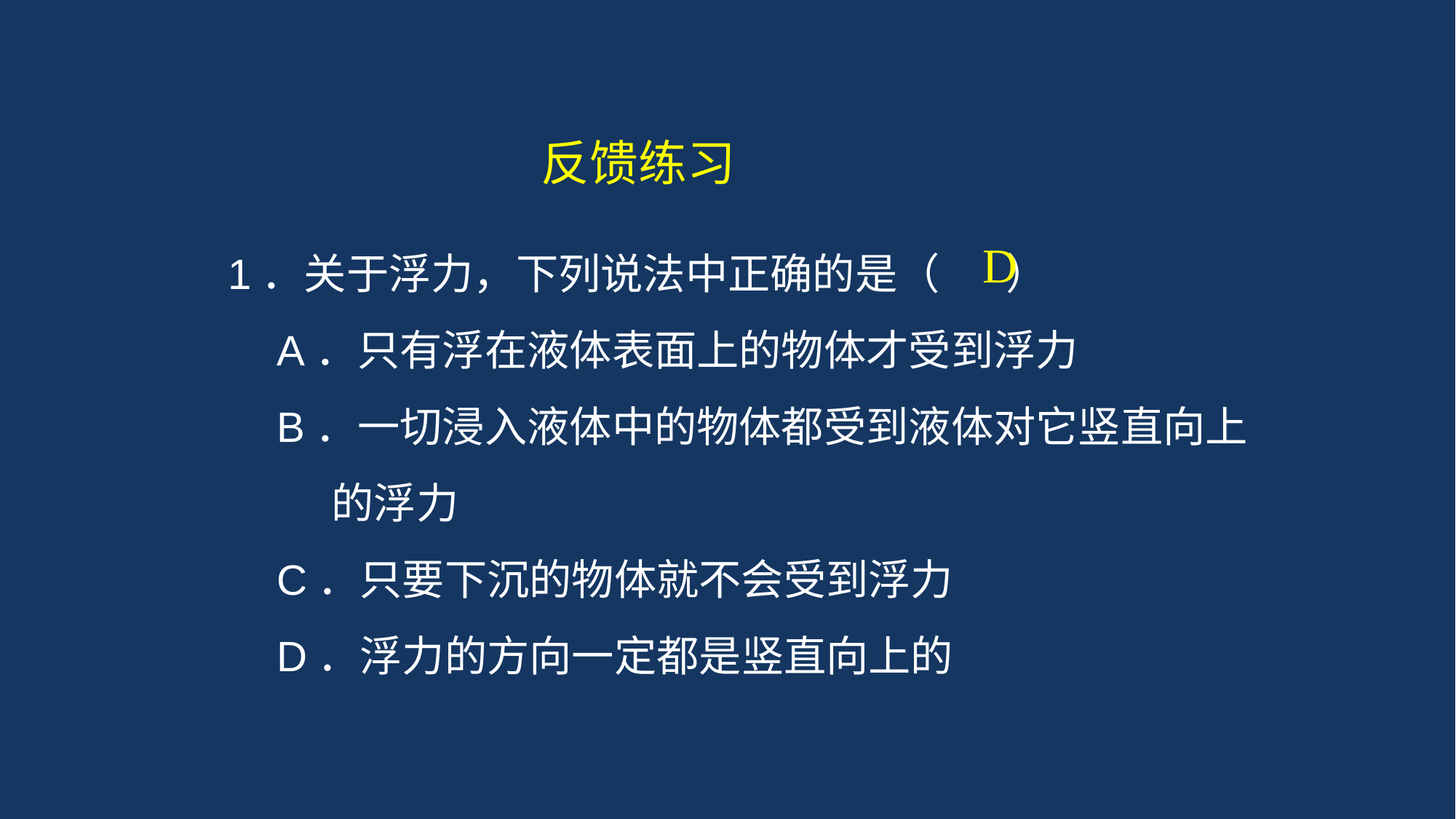

反馈练习
      1．关于浮力，下列说法中正确的是（       ）
　　A．只有浮在液体表面上的物体才受到浮力
　　B．一切浸入液体中的物体都受到液体对它竖直向上 的浮力
　　C．只要下沉的物体就不会受到浮力
　　D．浮力的方向一定都是竖直向上的
D